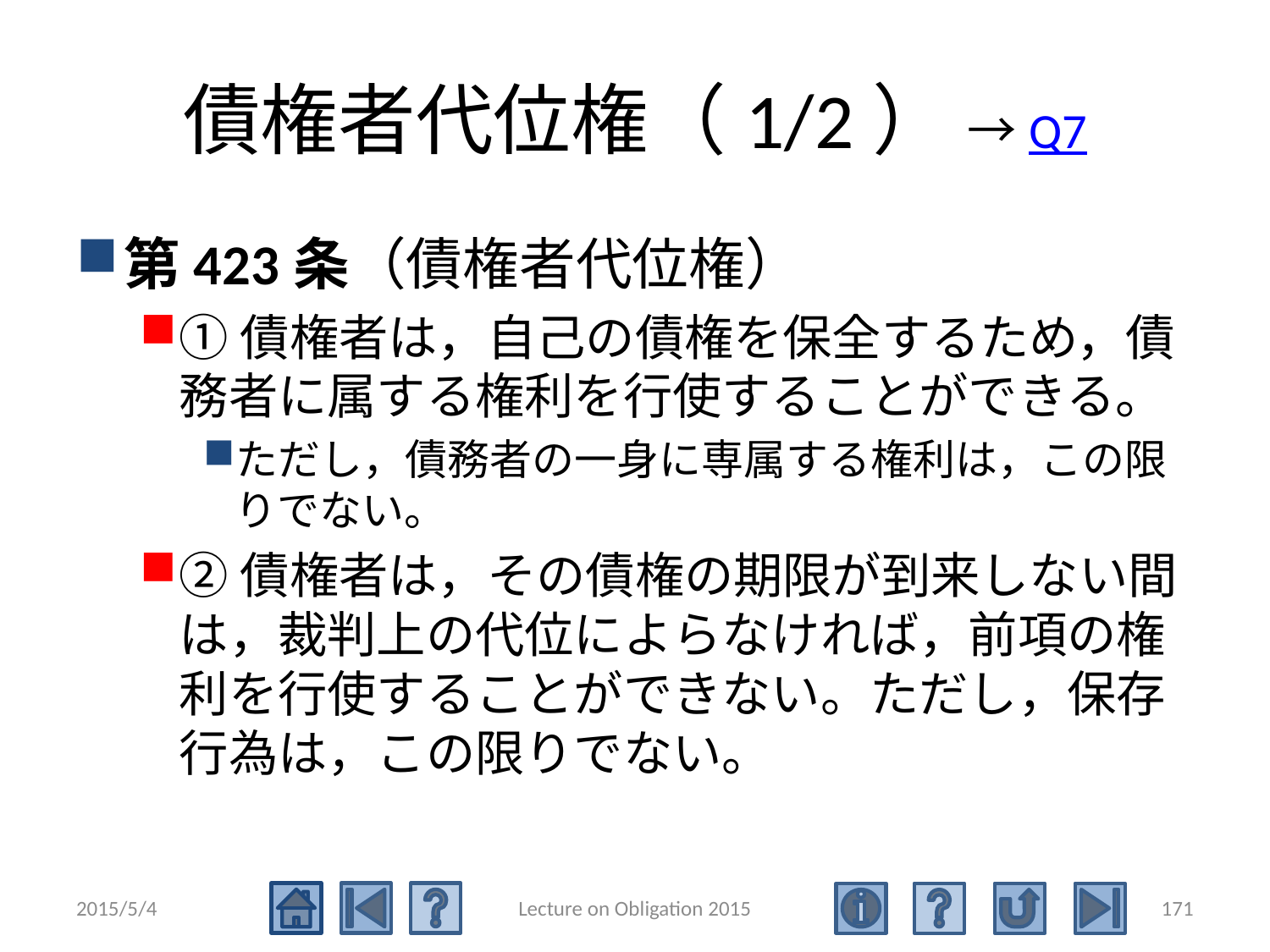

# 債権者代位権（1/2） →Q7
第423条（債権者代位権）
①債権者は，自己の債権を保全するため，債務者に属する権利を行使することができる。
ただし，債務者の一身に専属する権利は，この限りでない。
②債権者は，その債権の期限が到来しない間は，裁判上の代位によらなければ，前項の権利を行使することができない。ただし，保存行為は，この限りでない。
2015/5/4
Lecture on Obligation 2015
171